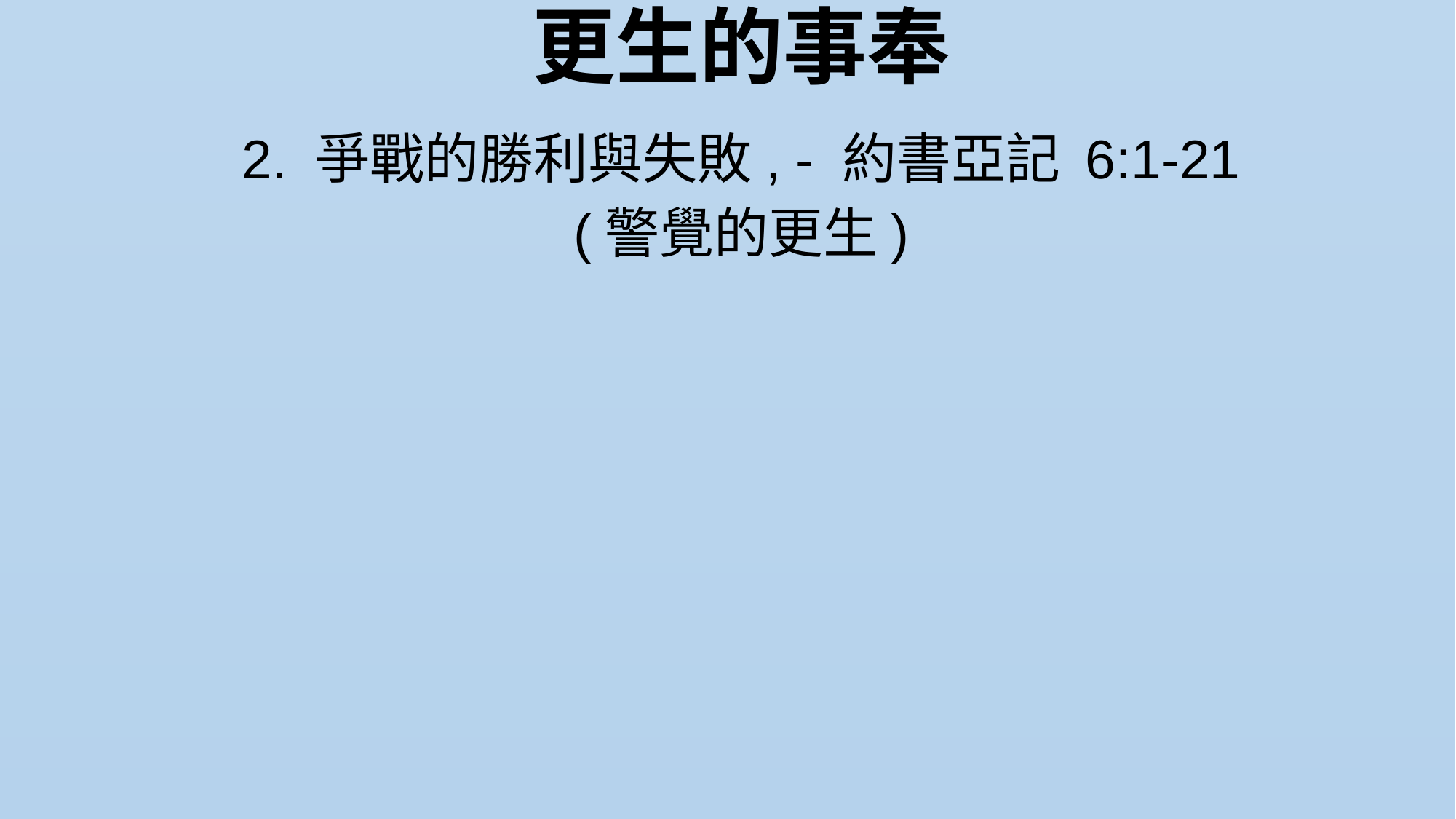

# 更生的事奉
2. 爭戰的勝利與失敗, - 約書亞記 6:1-21
(警覺的更生)